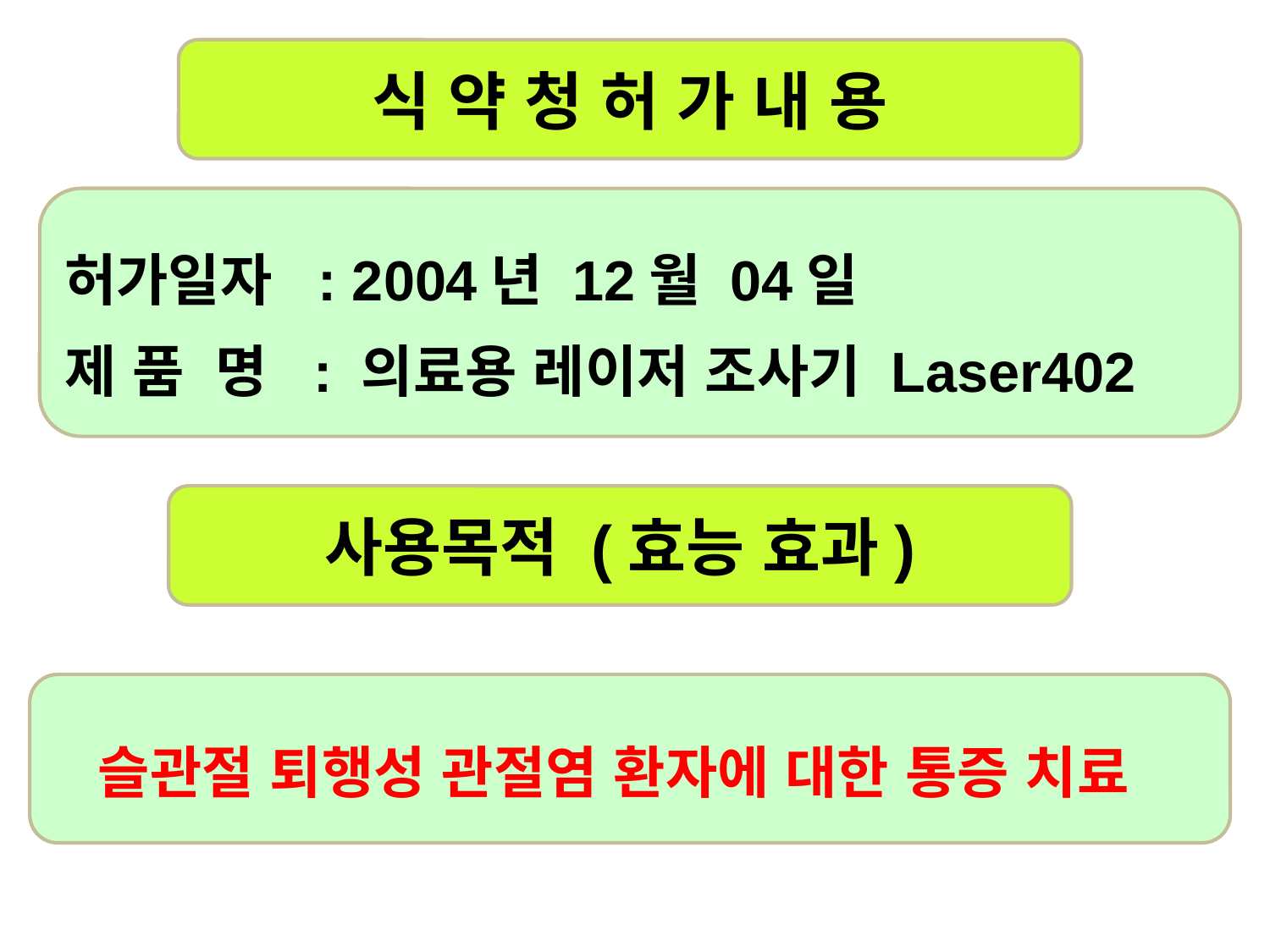

식 약 청 허 가 내 용
허가일자  : 2004년 12월 04일
제 품  명  : 의료용 레이저 조사기 Laser402
사용목적 (효능 효과)
슬관절 퇴행성 관절염 환자에 대한 통증 치료